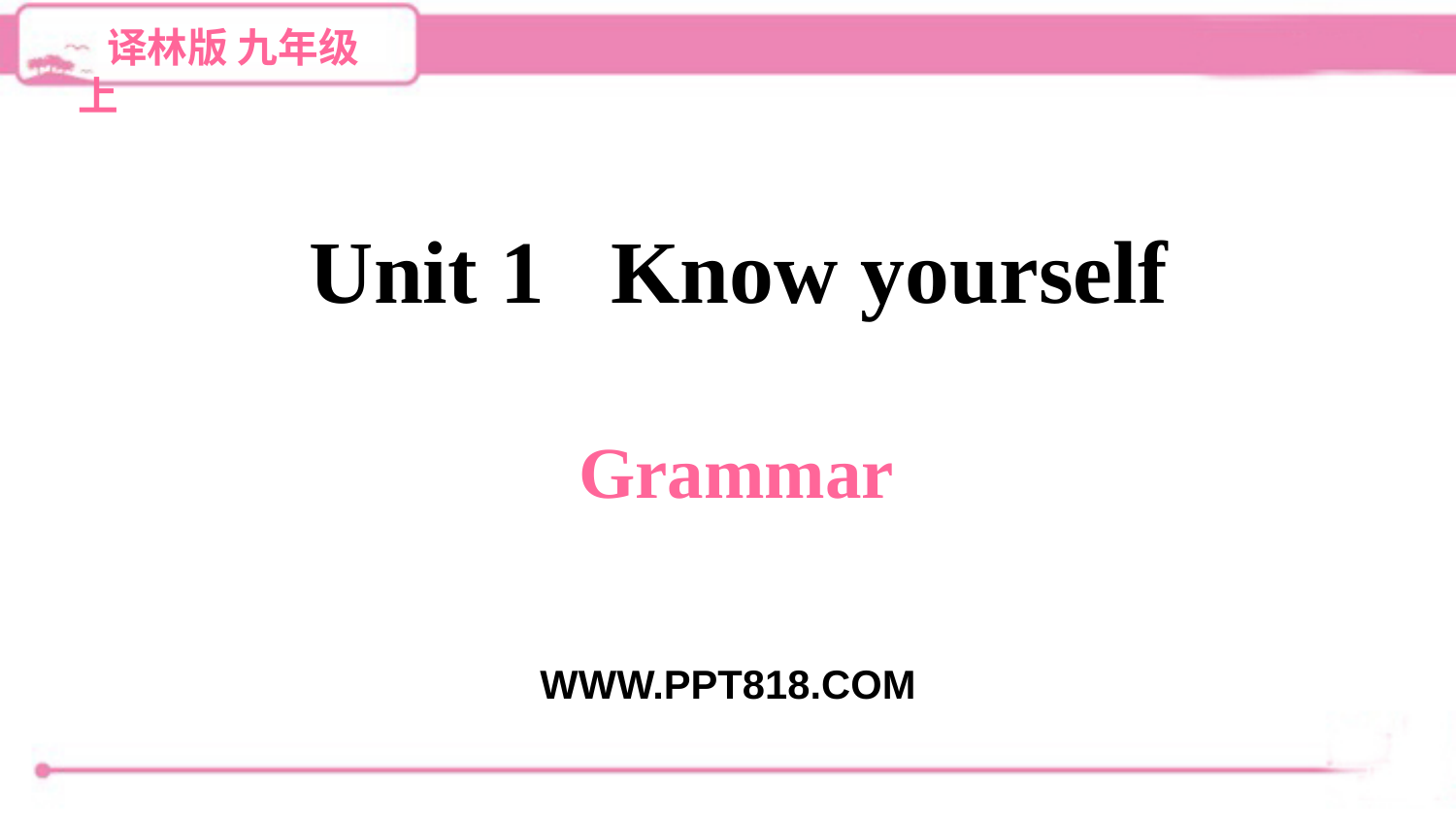

译林版 九年级上
 Unit 1   Know yourself
Grammar
WWW.PPT818.COM